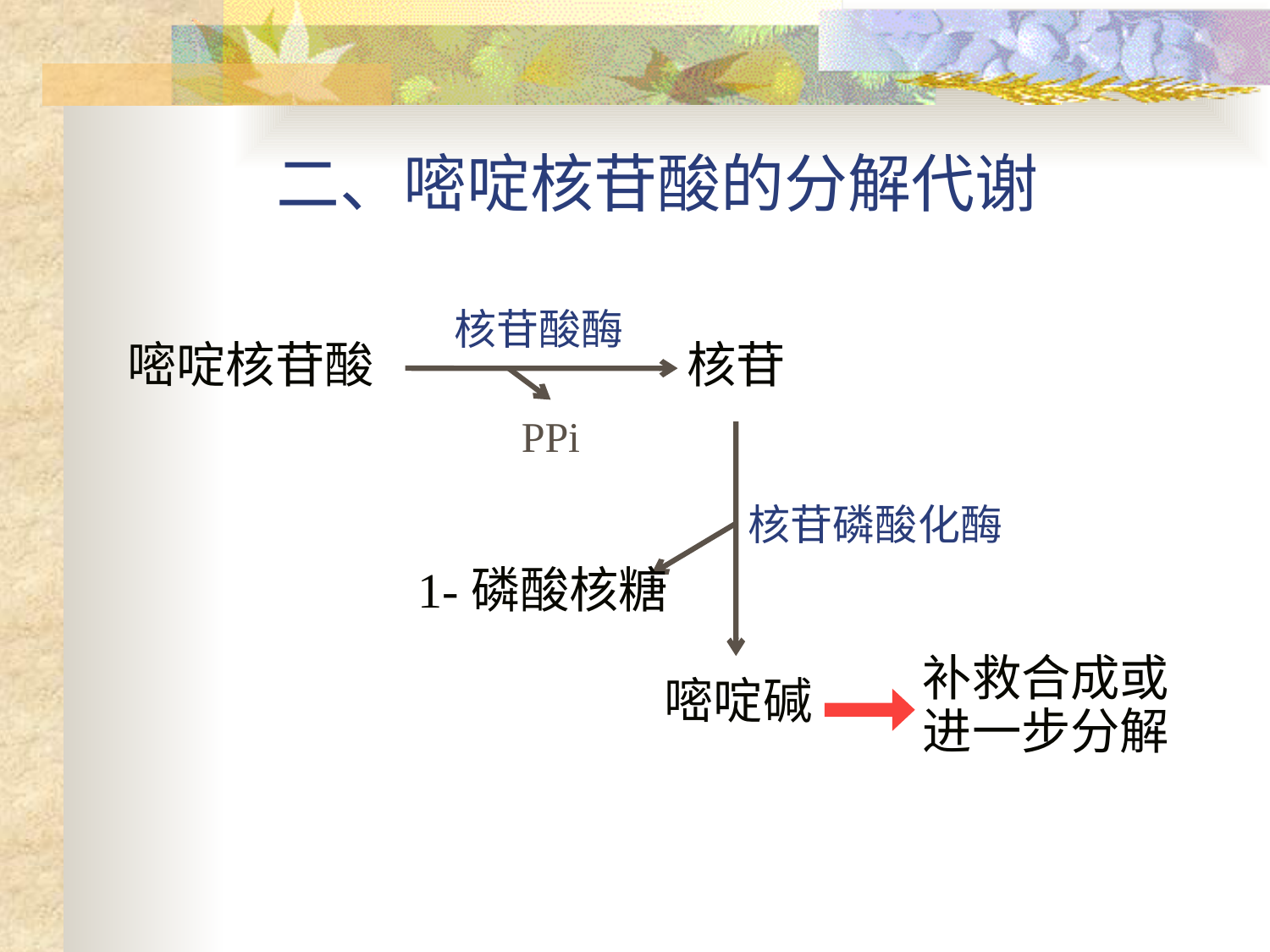

# 二、嘧啶核苷酸的分解代谢
    核苷酸酶
嘧啶核苷酸
核苷

PPi

核苷磷酸化酶

1-磷酸核糖
嘧啶碱
补救合成或
进一步分解